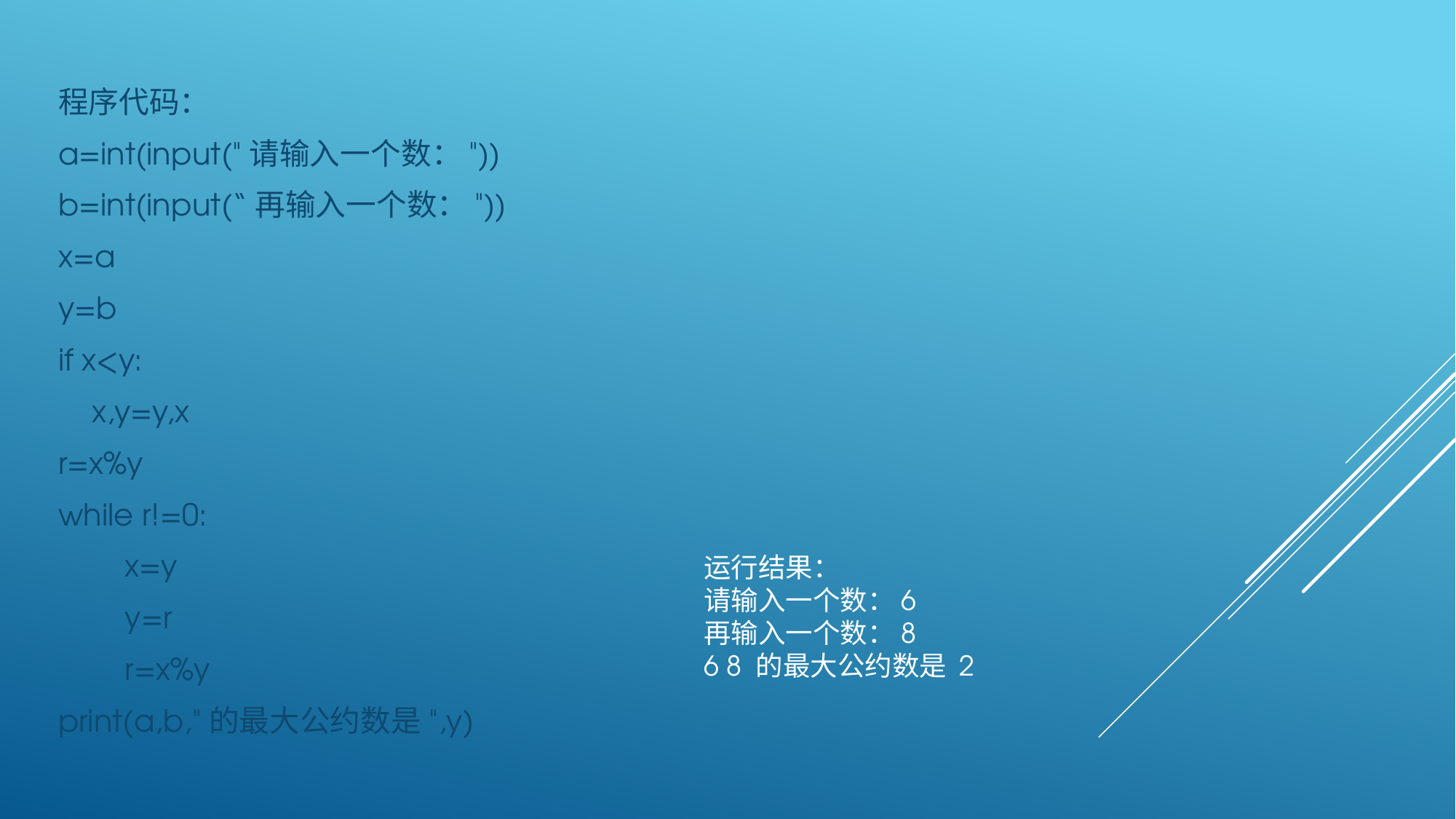

程序代码：
a=int(input("请输入一个数："))
b=int(input(“再输入一个数："))
x=a
y=b
if x<y:
    x,y=y,x
r=x%y
while r!=0:
        x=y
        y=r
        r=x%y
print(a,b,"的最大公约数是",y)

运行结果：
请输入一个数：6
再输入一个数：8
6 8 的最大公约数是 2